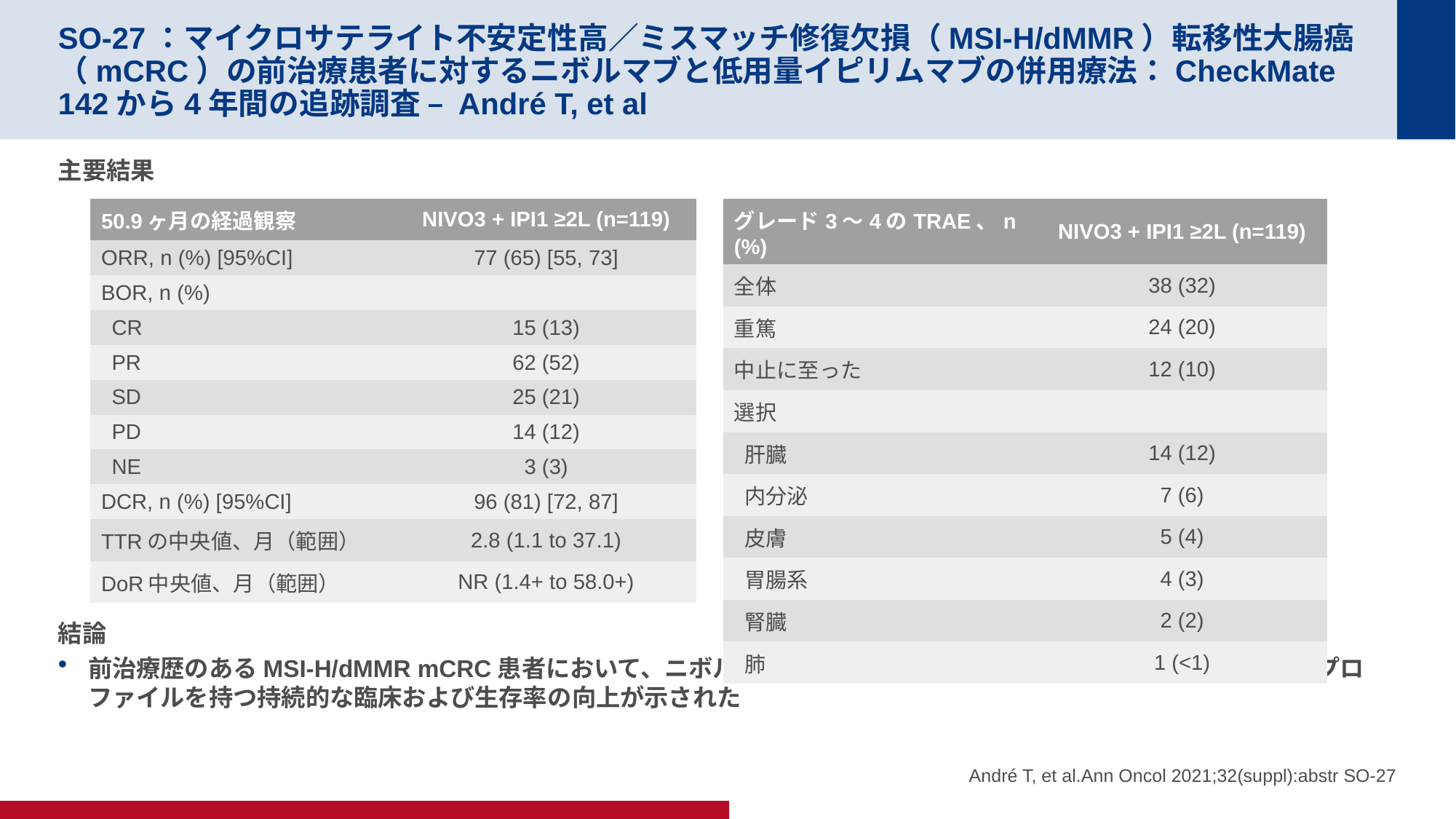

# SO-27：マイクロサテライト不安定性高／ミスマッチ修復欠損（MSI-H/dMMR）転移性大腸癌（mCRC）の前治療患者に対するニボルマブと低用量イピリムマブの併用療法：CheckMate 142から4年間の追跡調査 – André T, et al
主要結果
結論
前治療歴のあるMSI-H/dMMR mCRC患者において、ニボルマブとイピリムマブの併用により、管理可能な安全性プロファイルを持つ持続的な臨床および生存率の向上が示された
| 50.9ヶ月の経過観察 | NIVO3 + IPI1 ≥2L (n=119) |
| --- | --- |
| ORR, n (%) [95%CI] | 77 (65) [55, 73] |
| BOR, n (%) |  |
| CR | 15 (13) |
| PR | 62 (52) |
| SD | 25 (21) |
| PD | 14 (12) |
| NE | 3 (3) |
| DCR, n (%) [95%CI] | 96 (81) [72, 87] |
| TTRの中央値、月（範囲） | 2.8 (1.1 to 37.1) |
| DoR中央値、月（範囲） | NR (1.4+ to 58.0+) |
| グレード3〜4のTRAE、n (%) | NIVO3 + IPI1 ≥2L (n=119) |
| --- | --- |
| 全体 | 38 (32) |
| 重篤 | 24 (20) |
| 中止に至った | 12 (10) |
| 選択 |  |
| 肝臓 | 14 (12) |
| 内分泌 | 7 (6) |
| 皮膚 | 5 (4) |
| 胃腸系 | 4 (3) |
| 腎臓 | 2 (2) |
| 肺 | 1 (<1) |
André T, et al.Ann Oncol 2021;32(suppl):abstr SO-27